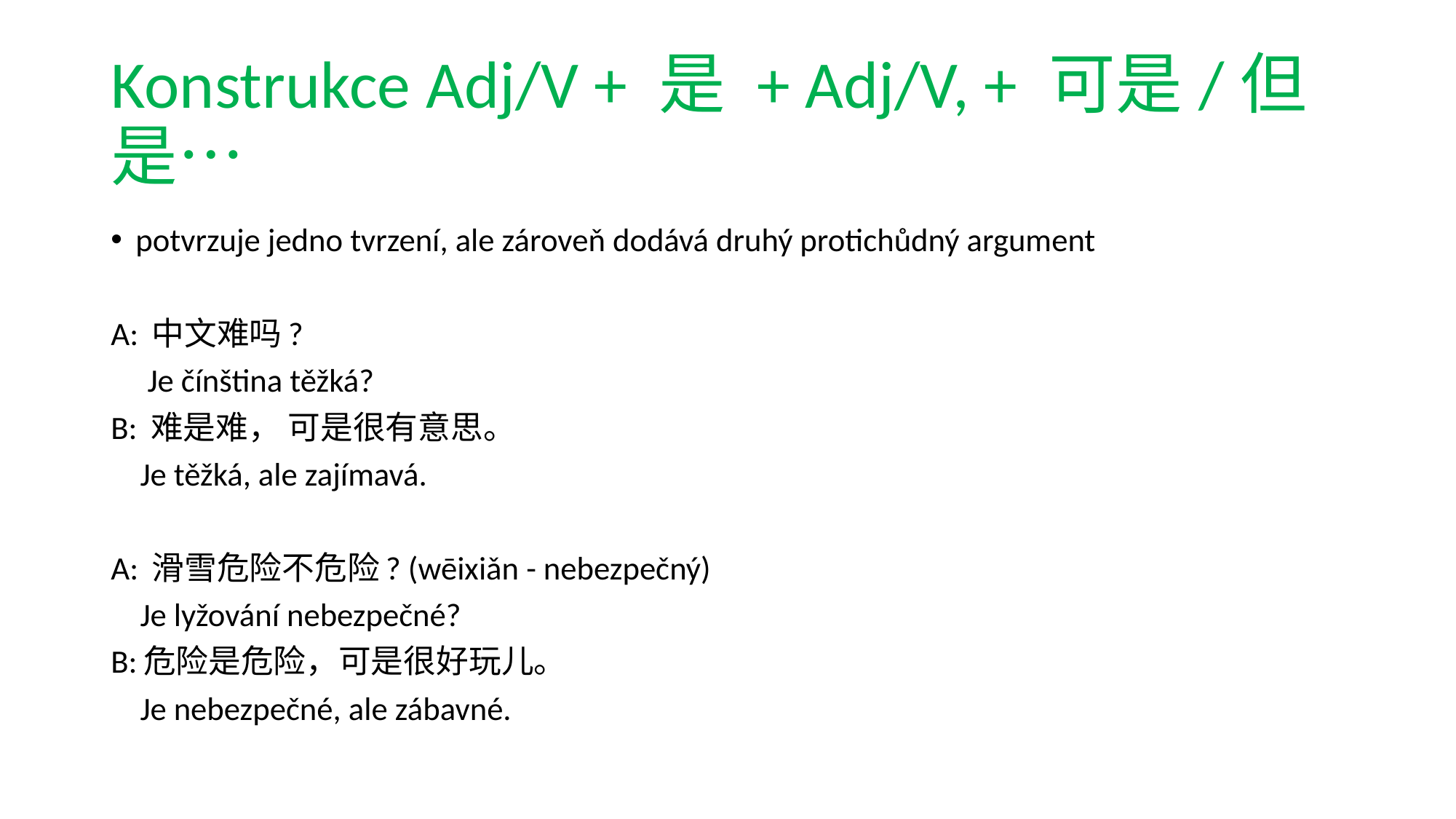

# Konstrukce Adj/V + 是 + Adj/V, + 可是/但是…
potvrzuje jedno tvrzení, ale zároveň dodává druhý protichůdný argument

A: 中文难吗?
     Je čínština těžká?
B: 难是难， 可是很有意思。
    Je těžká, ale zajímavá.

A: 滑雪危险不危险? (wēixiǎn - nebezpečný)
    Je lyžování nebezpečné?
B:危险是危险，可是很好玩儿。
    Je nebezpečné, ale zábavné.